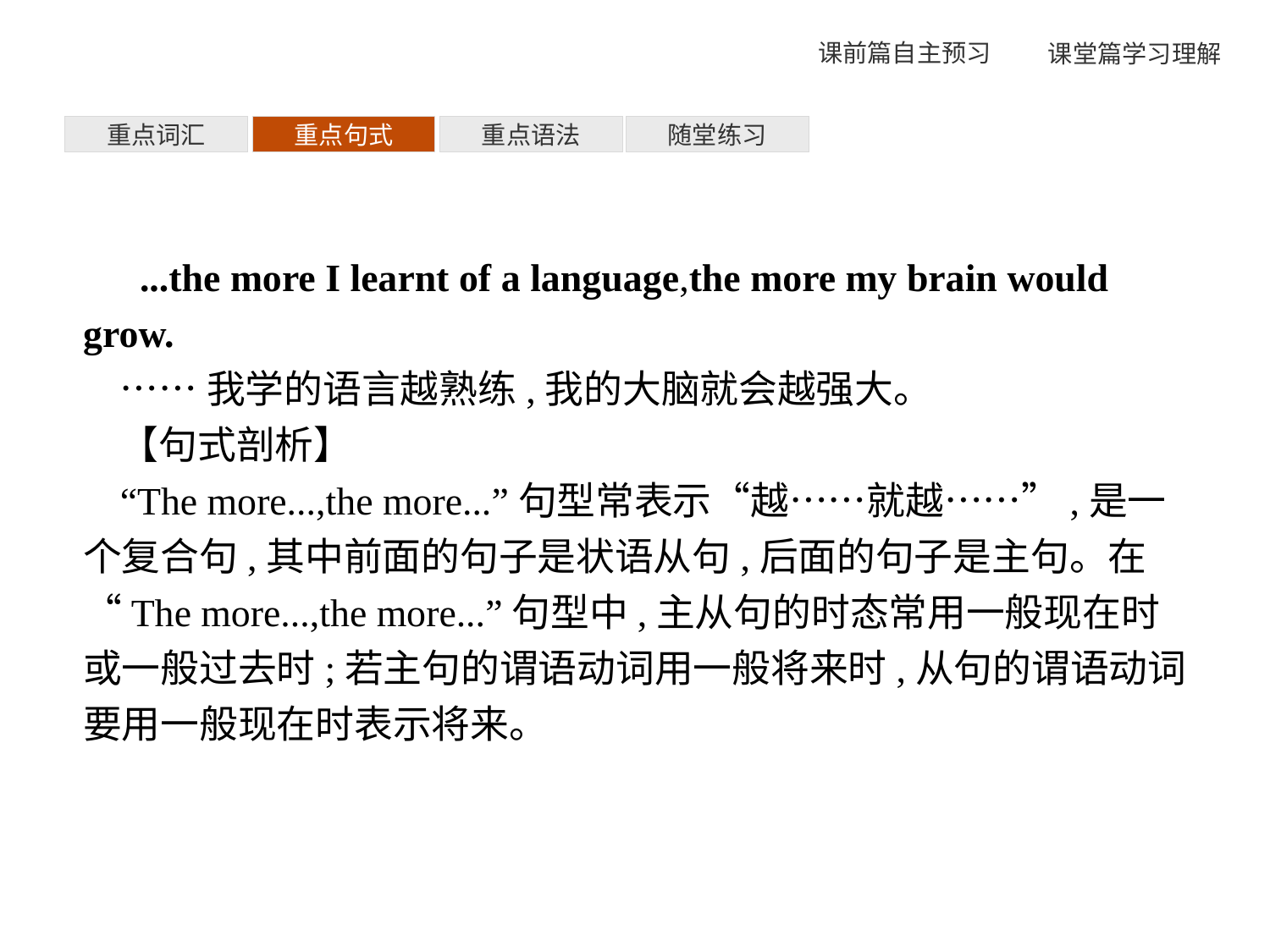

重点词汇
重点句式
重点语法
随堂练习
...the more I learnt of a language,the more my brain would grow.
……我学的语言越熟练,我的大脑就会越强大。
【句式剖析】
“The more...,the more...”句型常表示“越……就越……”,是一个复合句,其中前面的句子是状语从句,后面的句子是主句。在“The more...,the more...”句型中,主从句的时态常用一般现在时或一般过去时;若主句的谓语动词用一般将来时,从句的谓语动词要用一般现在时表示将来。